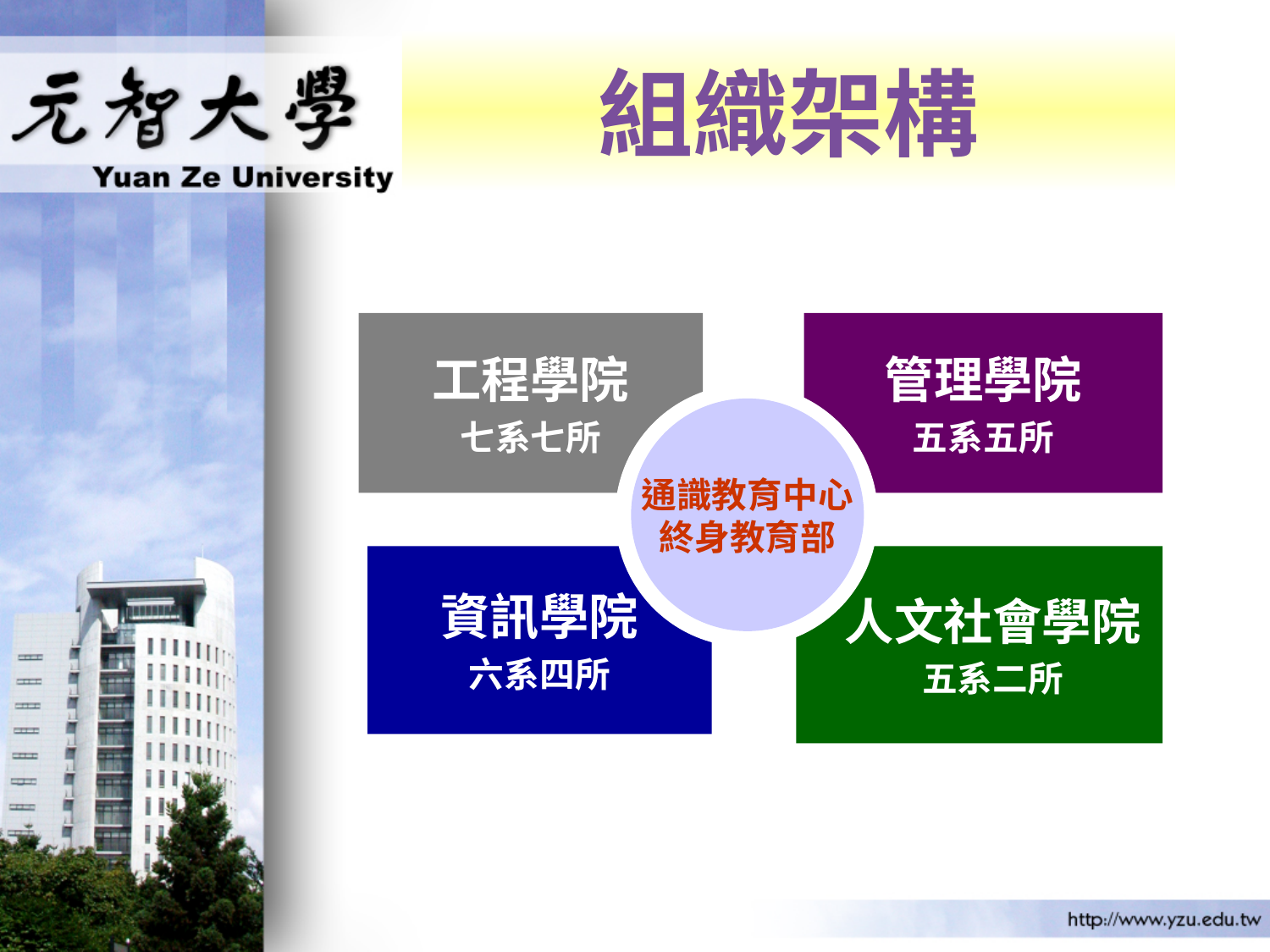

# 組織架構
工程學院
七系七所
管理學院
五系五所

通識教育中心
終身教育部
資訊學院
六系四所
人文社會學院
五系二所